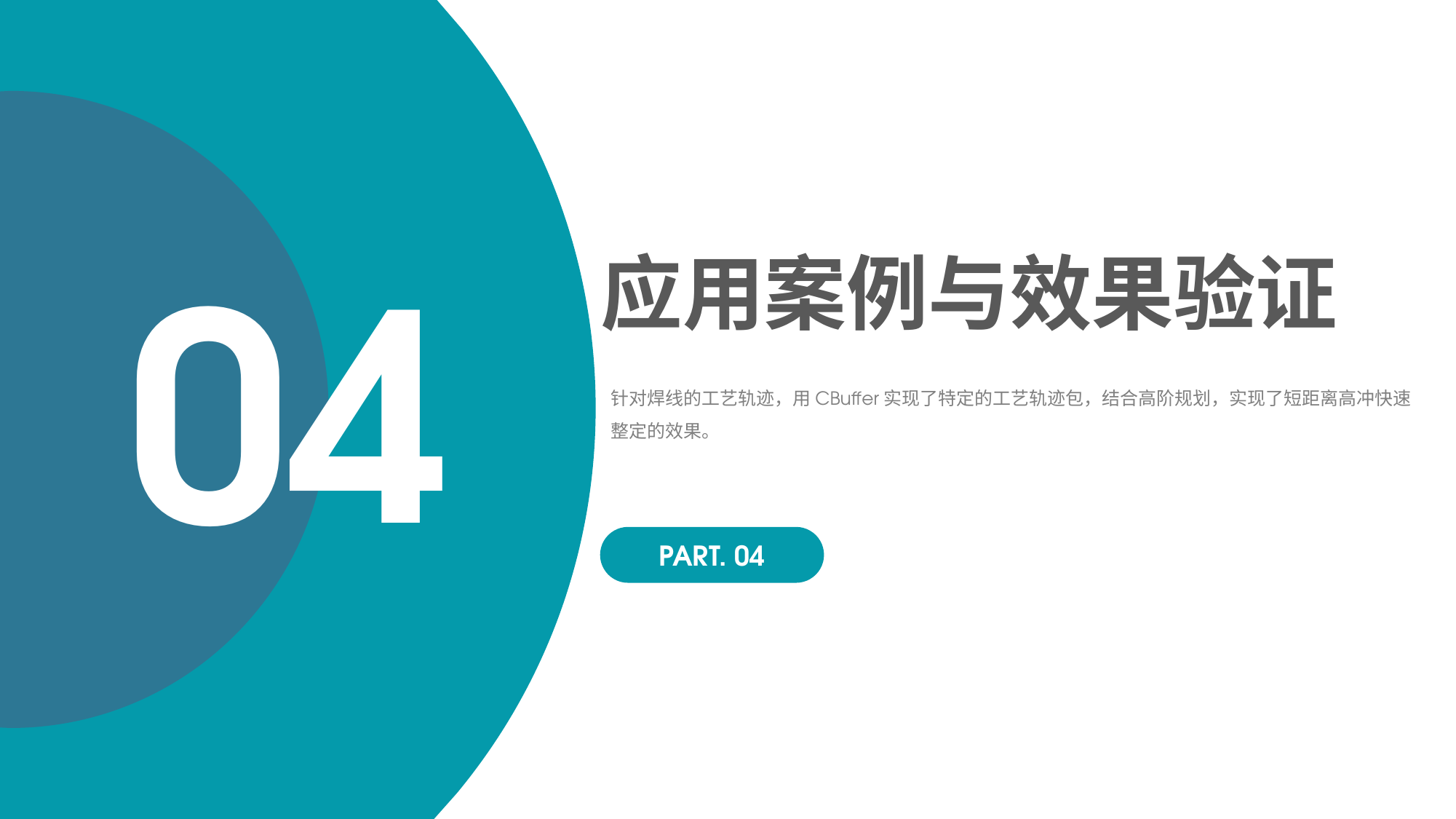

04
应用案例与效果验证
针对焊线的工艺轨迹，用CBuffer实现了特定的工艺轨迹包，结合高阶规划，实现了短距离高冲快速整定的效果。
PART. 04